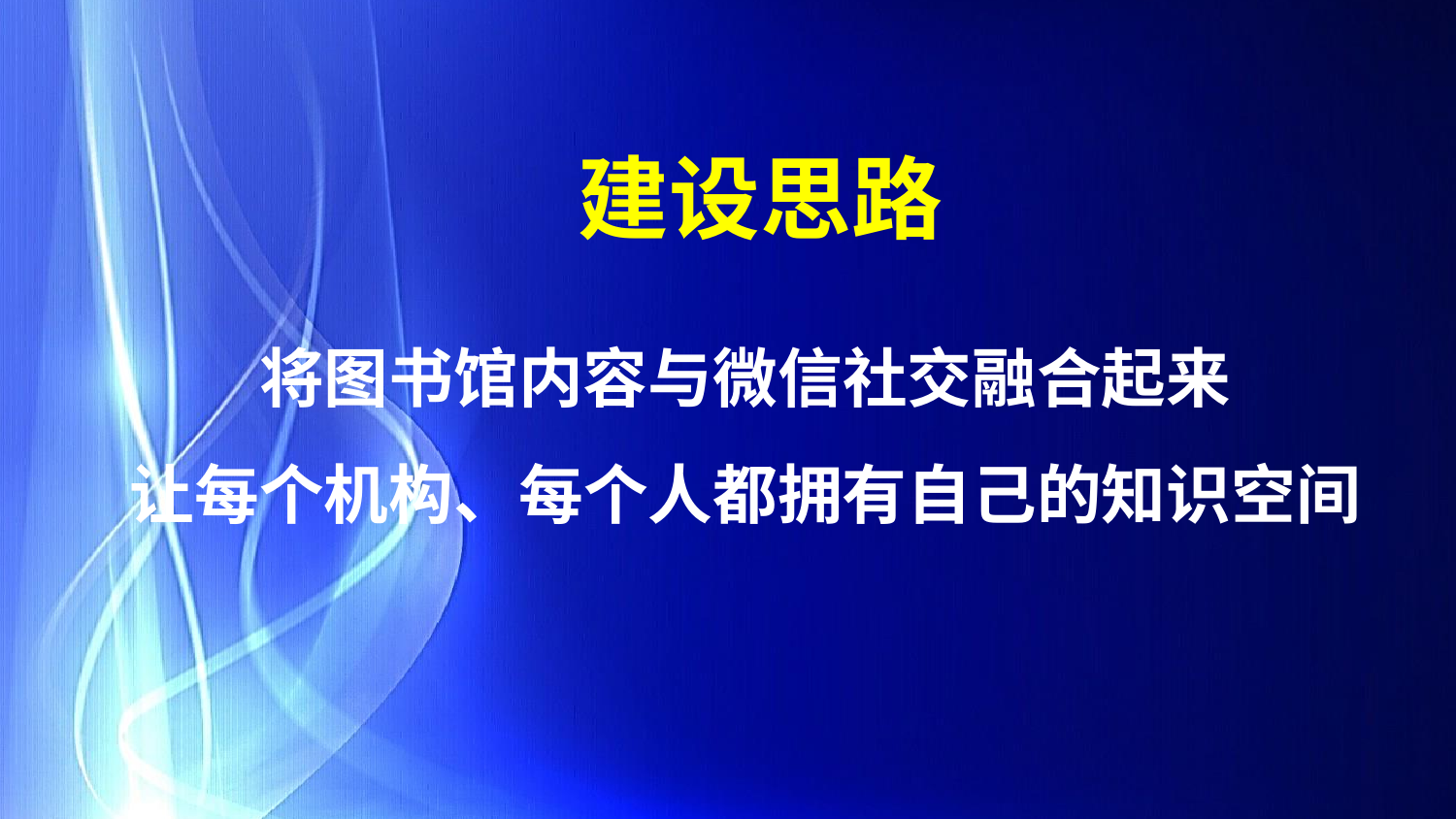

建设思路
将图书馆内容与微信社交融合起来
让每个机构、每个人都拥有自己的知识空间